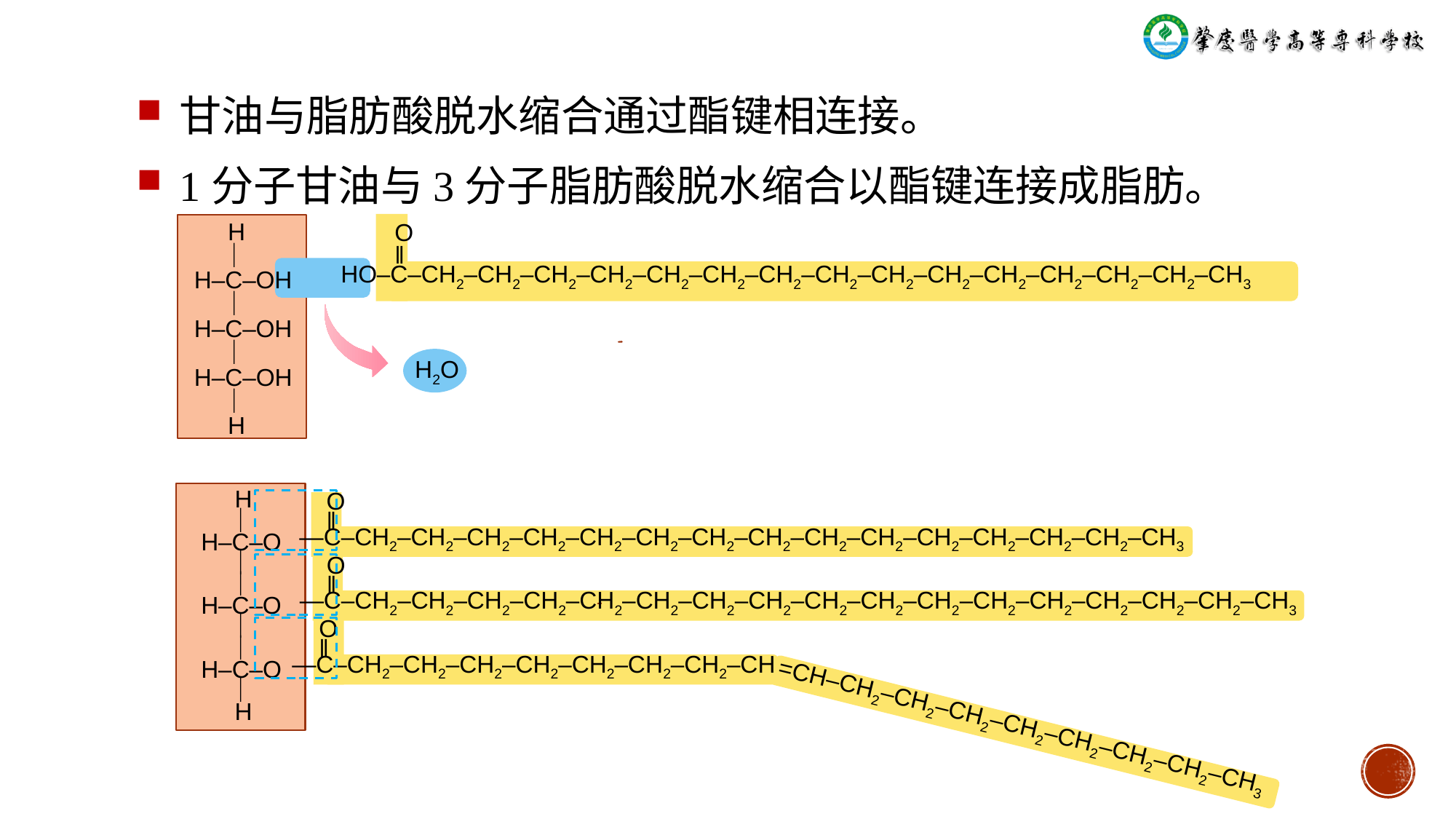

甘油与脂肪酸脱水缩合通过酯键相连接。
1分子甘油与3分子脂肪酸脱水缩合以酯键连接成脂肪。

     H
    ｜
H‒C‒OH
    ｜
H‒C‒OH
    ｜
H‒C‒OH
    ｜
     H
        O
        ǁ
HO‒C‒CH2‒CH2‒CH2‒CH2‒CH2‒CH2‒CH2‒CH2‒CH2‒CH2‒CH2‒CH2‒CH2‒CH2‒CH3

H2O

     H
    ｜
H‒C‒O
    ｜
    ｜
H‒C‒O
    ｜
    ｜
H‒C‒O
    ｜
     H
    O
    ǁ
—C‒CH2‒CH2‒CH2‒CH2‒CH2‒CH2‒CH2‒CH2‒CH2‒CH2‒CH2‒CH2‒CH2‒CH2‒CH3

    O
    ǁ
—C‒CH2‒CH2‒CH2‒CH2‒CH2‒CH2‒CH2‒CH2‒CH2‒CH2‒CH2‒CH2‒CH2‒CH2‒CH2‒CH2‒CH3

    O
    ǁ
—C‒CH2‒CH2‒CH2‒CH2‒CH2‒CH2‒CH2‒CH

=CH‒CH2‒CH2‒CH2‒CH2‒CH2‒CH2‒CH2‒CH3